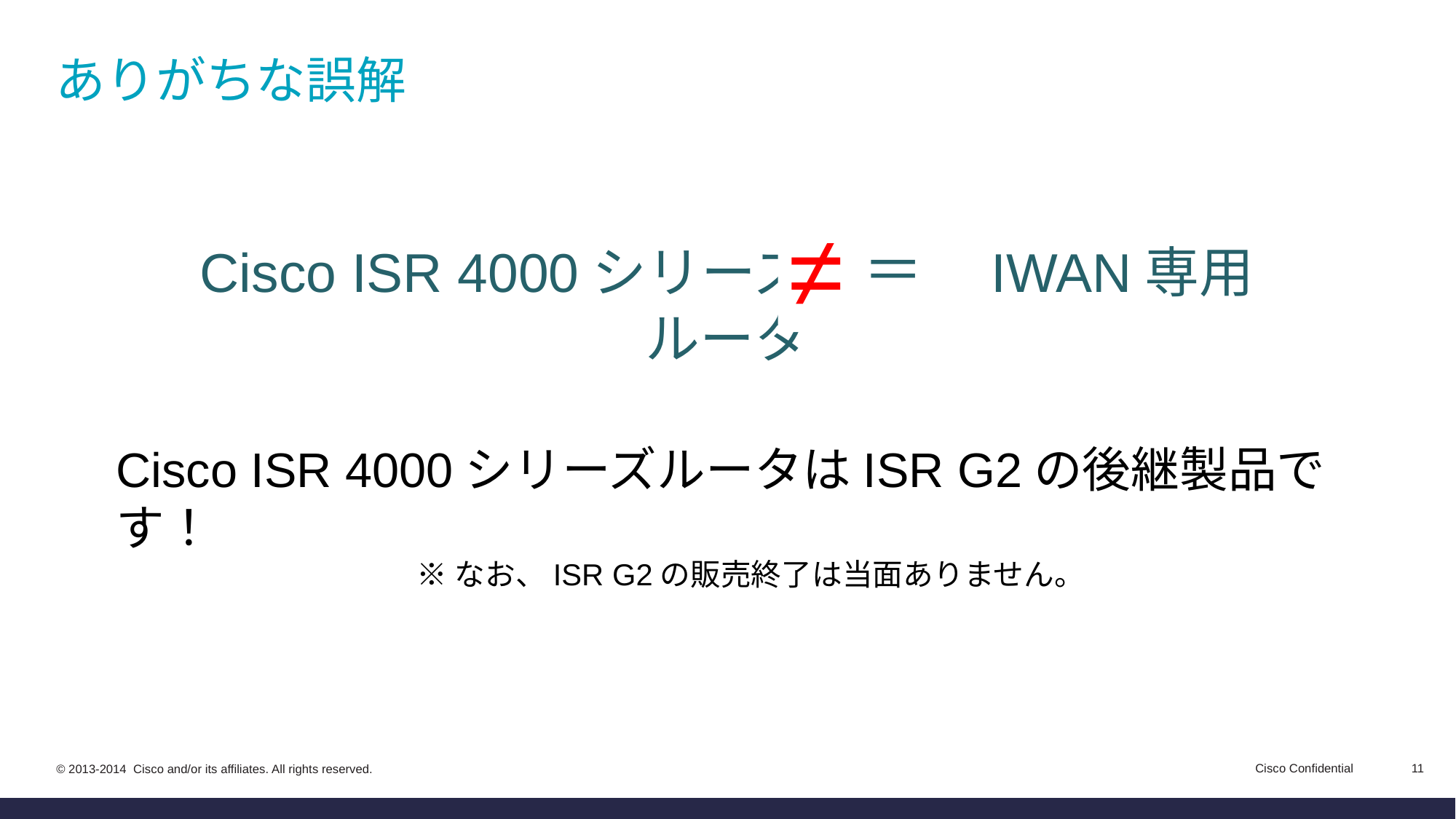

# ありがちな誤解
≠
Cisco ISR 4000シリーズ　＝　IWAN専用ルータ
Cisco ISR 4000シリーズルータはISR G2の後継製品です！
※なお、ISR G2の販売終了は当面ありません。